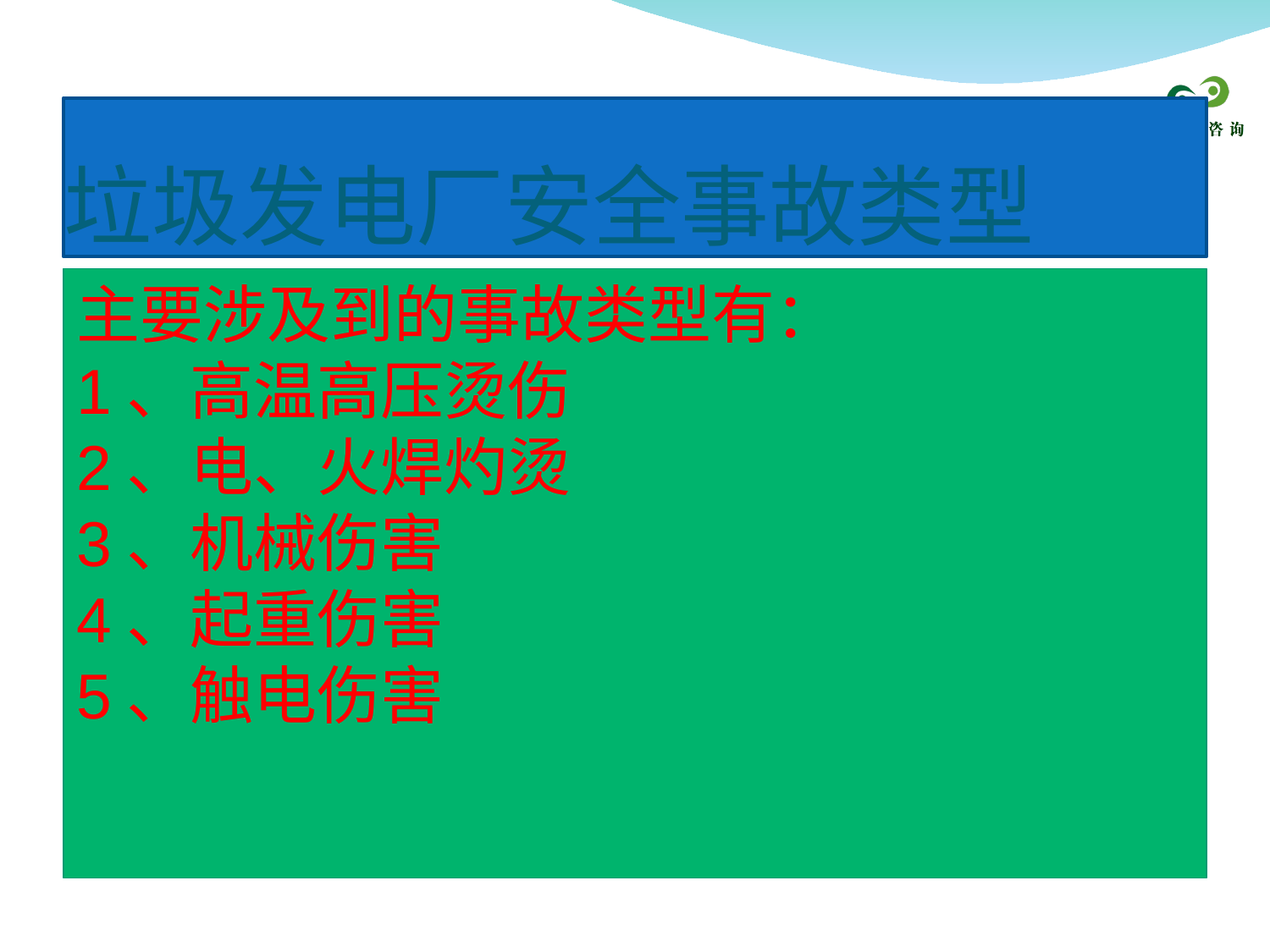

垃圾发电厂安全事故类型
主要涉及到的事故类型有：
1、高温高压烫伤
2、电、火焊灼烫
3、机械伤害
4、起重伤害
5、触电伤害